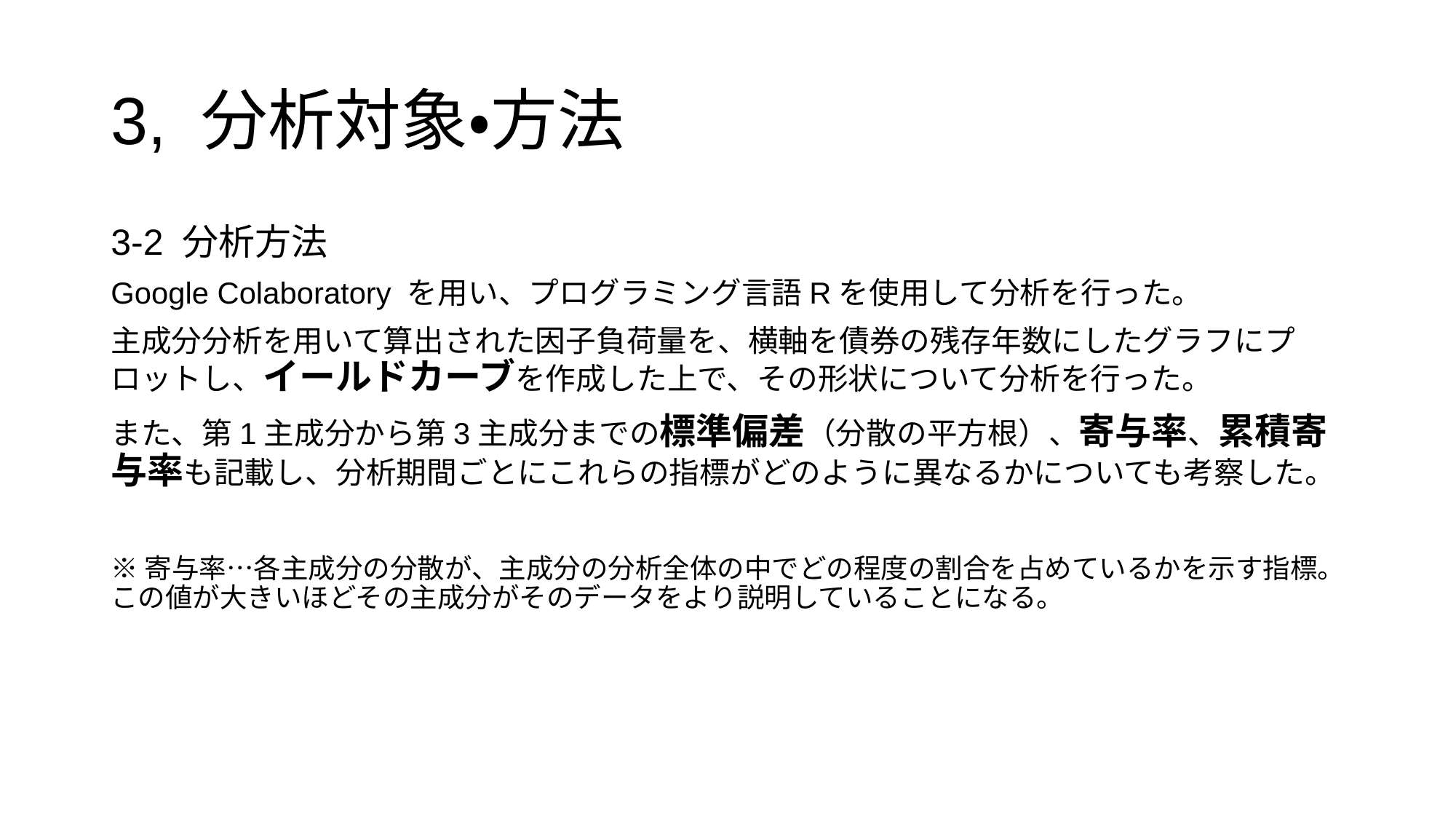

# 3, 分析対象・方法
3-2 分析方法
Google Colaboratory を用い、プログラミング言語Rを使用して分析を行った。
主成分分析を用いて算出された因子負荷量を、横軸を債券の残存年数にしたグラフにプロットし、イールドカーブを作成した上で、その形状について分析を行った。
また、第1主成分から第3主成分までの標準偏差（分散の平方根）、寄与率、累積寄与率も記載し、分析期間ごとにこれらの指標がどのように異なるかについても考察した。

※寄与率…各主成分の分散が、主成分の分析全体の中でどの程度の割合を占めているかを示す指標。この値が大きいほどその主成分がそのデータをより説明していることになる。